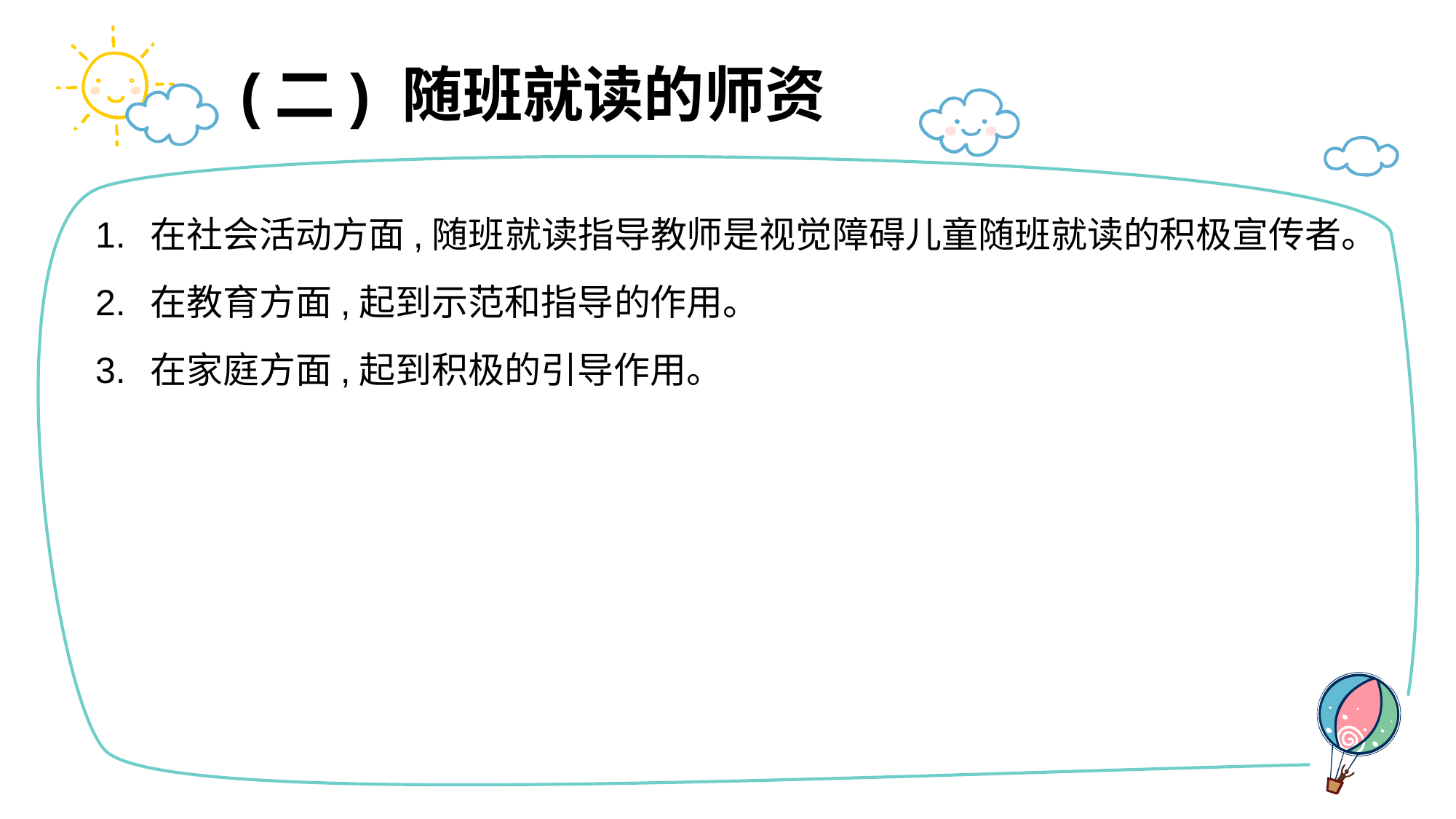

# (二) 随班就读的师资
在社会活动方面,随班就读指导教师是视觉障碍儿童随班就读的积极宣传者。
在教育方面,起到示范和指导的作用。
在家庭方面,起到积极的引导作用。